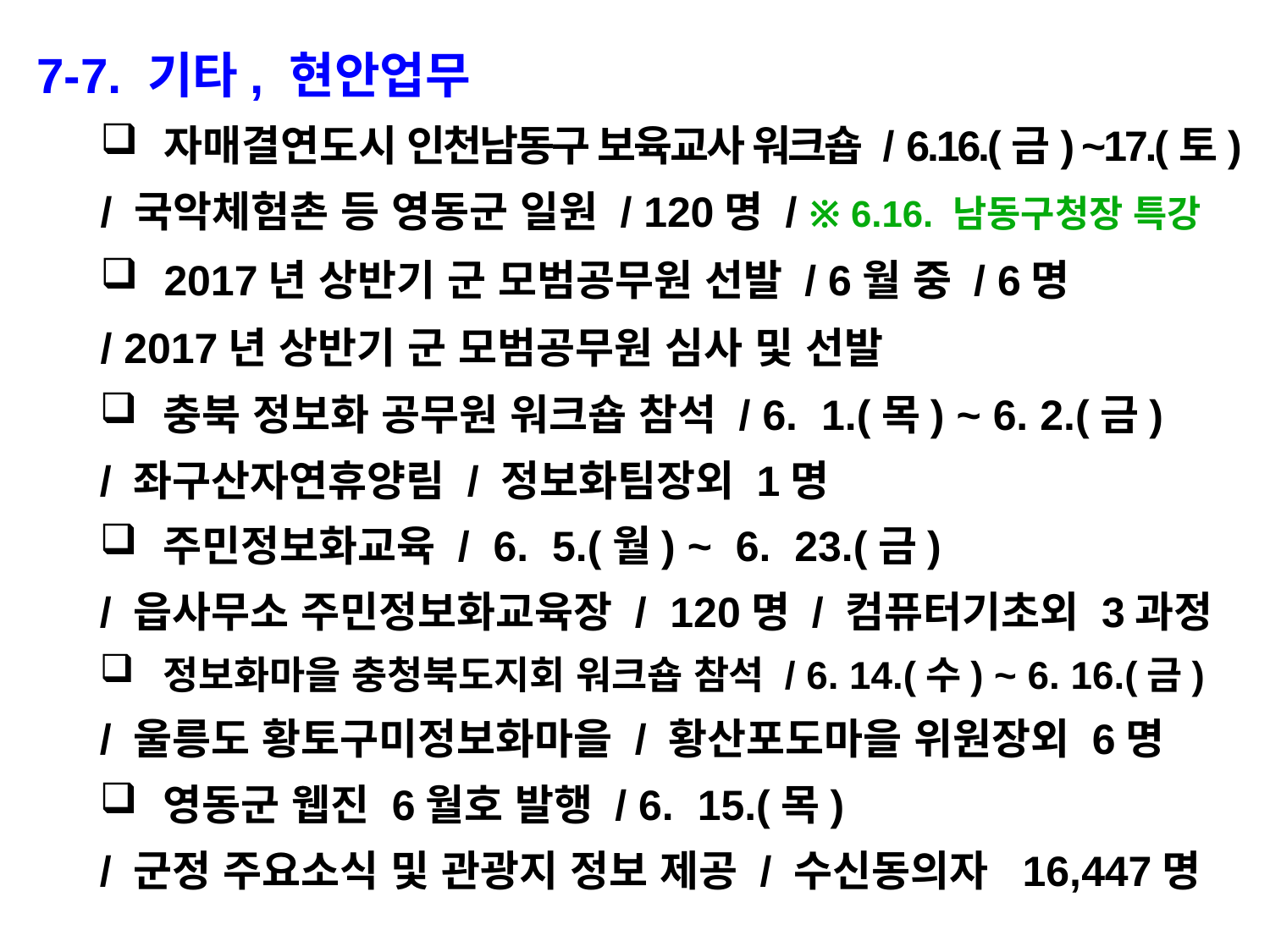

7-7. 기타, 현안업무
자매결연도시 인천남동구 보육교사 워크숍 / 6.16.(금) ~17.(토)
/ 국악체험촌 등 영동군 일원 / 120명 / ※ 6.16. 남동구청장 특강
2017년 상반기 군 모범공무원 선발 / 6월 중 / 6명
/ 2017년 상반기 군 모범공무원 심사 및 선발

충북 정보화 공무원 워크숍 참석 / 6.  1.(목) ~ 6. 2.(금)
/ 좌구산자연휴양림 / 정보화팀장외 1명
주민정보화교육 /  6.  5.(월) ~  6.  23.(금)
/ 읍사무소 주민정보화교육장 /  120명 / 컴퓨터기초외 3과정
정보화마을 충청북도지회 워크숍 참석 / 6. 14.(수) ~ 6. 16.(금)
/ 울릉도 황토구미정보화마을 / 황산포도마을 위원장외 6명
영동군 웹진 6월호 발행 / 6.  15.(목)
/ 군정 주요소식 및 관광지 정보 제공 / 수신동의자  16,447명